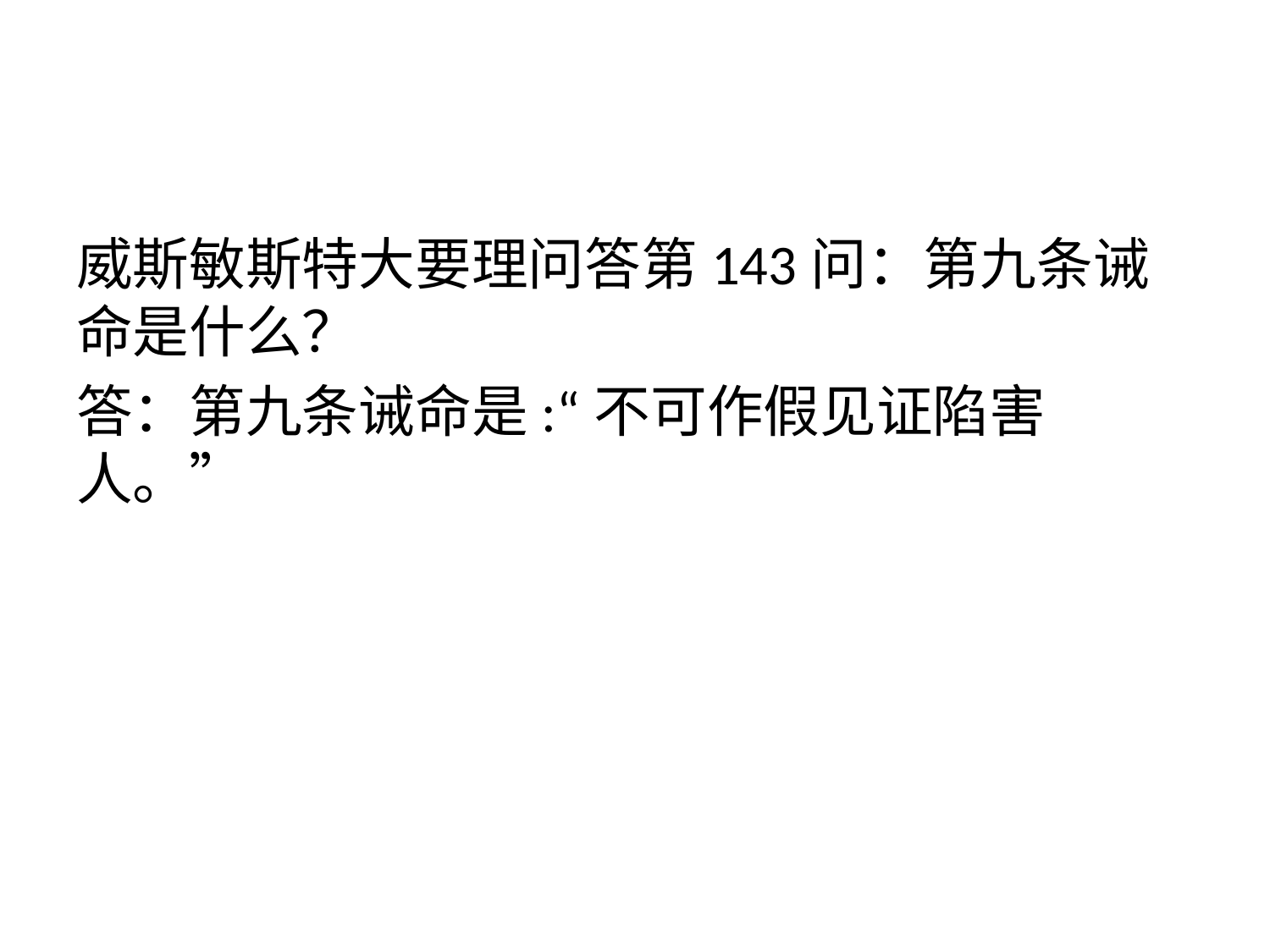

#
威斯敏斯特大要理问答第143问：第九条诫命是什么？
答：第九条诫命是:“不可作假见证陷害人。”